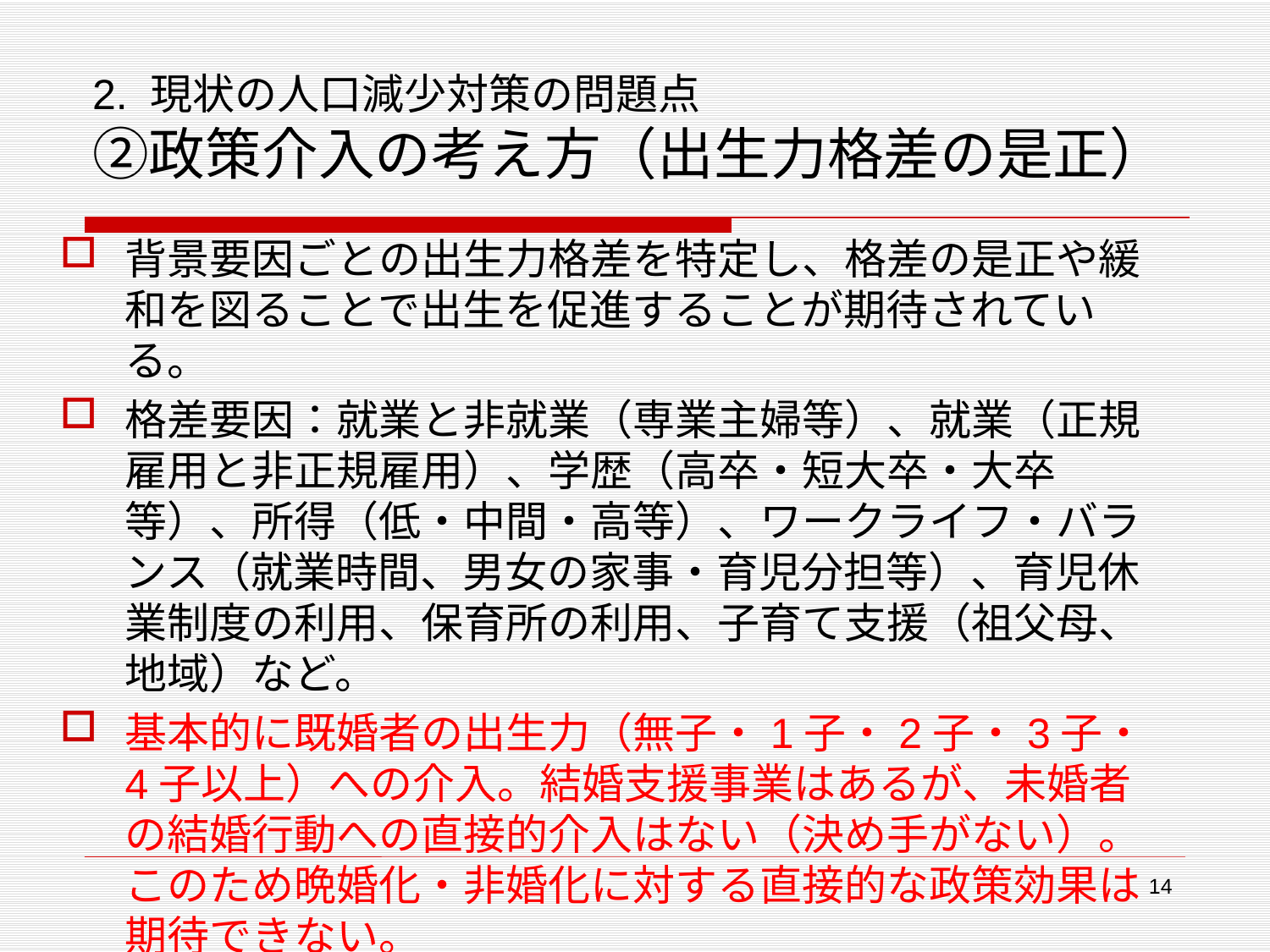

# 2. 現状の人口減少対策の問題点　 ②政策介入の考え方（出生力格差の是正）
背景要因ごとの出生力格差を特定し、格差の是正や緩和を図ることで出生を促進することが期待されている。
格差要因：就業と非就業（専業主婦等）、就業（正規雇用と非正規雇用）、学歴（高卒・短大卒・大卒等）、所得（低・中間・高等）、ワークライフ・バランス（就業時間、男女の家事・育児分担等）、育児休業制度の利用、保育所の利用、子育て支援（祖父母、地域）など。
基本的に既婚者の出生力（無子・1子・2子・3子・4子以上）への介入。結婚支援事業はあるが、未婚者の結婚行動への直接的介入はない（決め手がない）。このため晩婚化・非婚化に対する直接的な政策効果は期待できない。
14